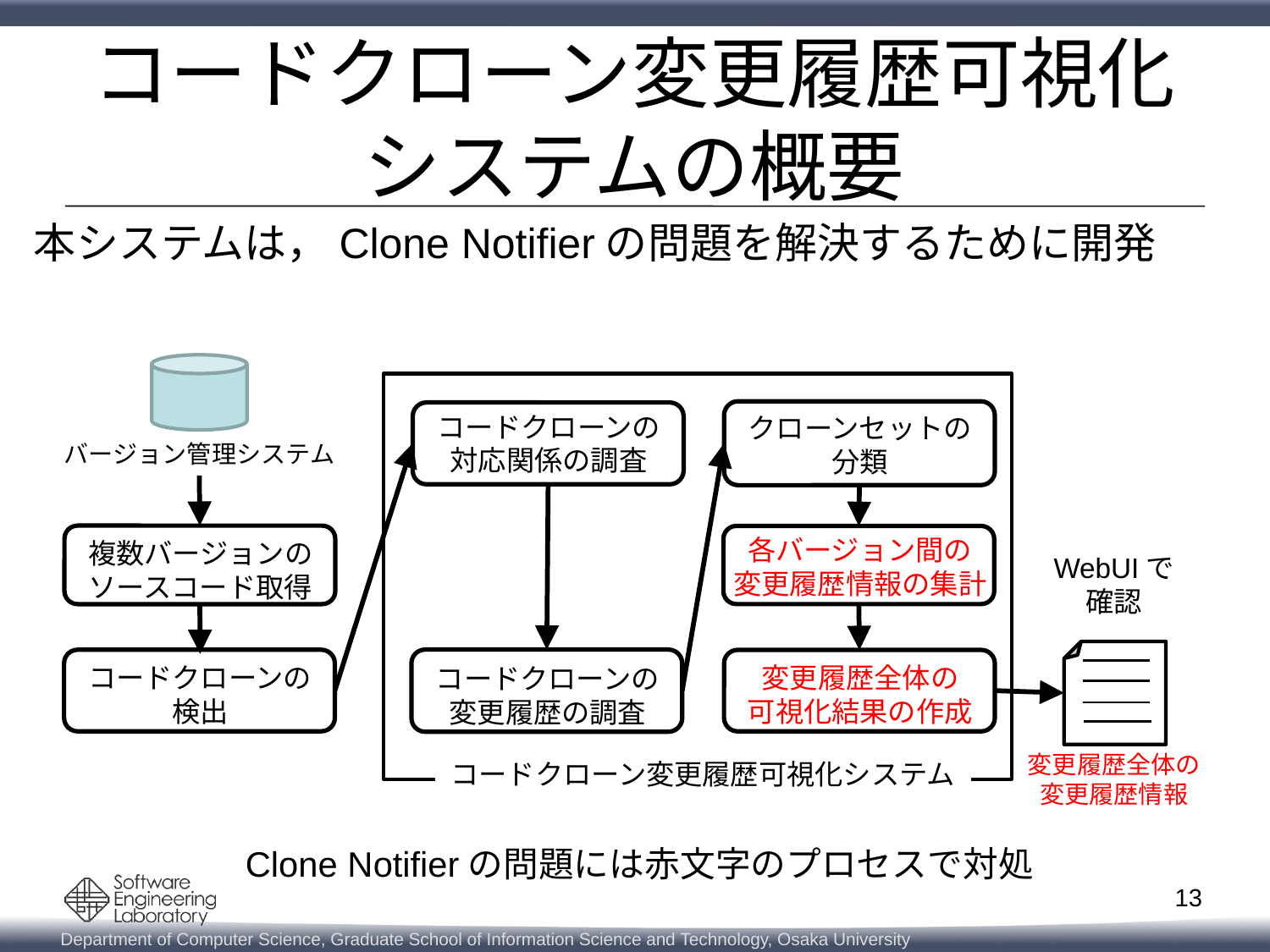

# コードクローン変更履歴可視化 システムの概要
本システムは，Clone Notifierの問題を解決するために開発

バージョン管理システム

クローンセットの分類

コードクローンの対応関係の調査

複数バージョンのソースコード取得

各バージョン間の
変更履歴情報の集計

コードクローンの変更履歴の調査

コードクローンの検出

変更履歴全体の
可視化結果の作成
コードクローン変更履歴可視化システム

変更履歴全体の
変更履歴情報
WebUIで
確認
Clone Notifierの問題には赤文字のプロセスで対処
13